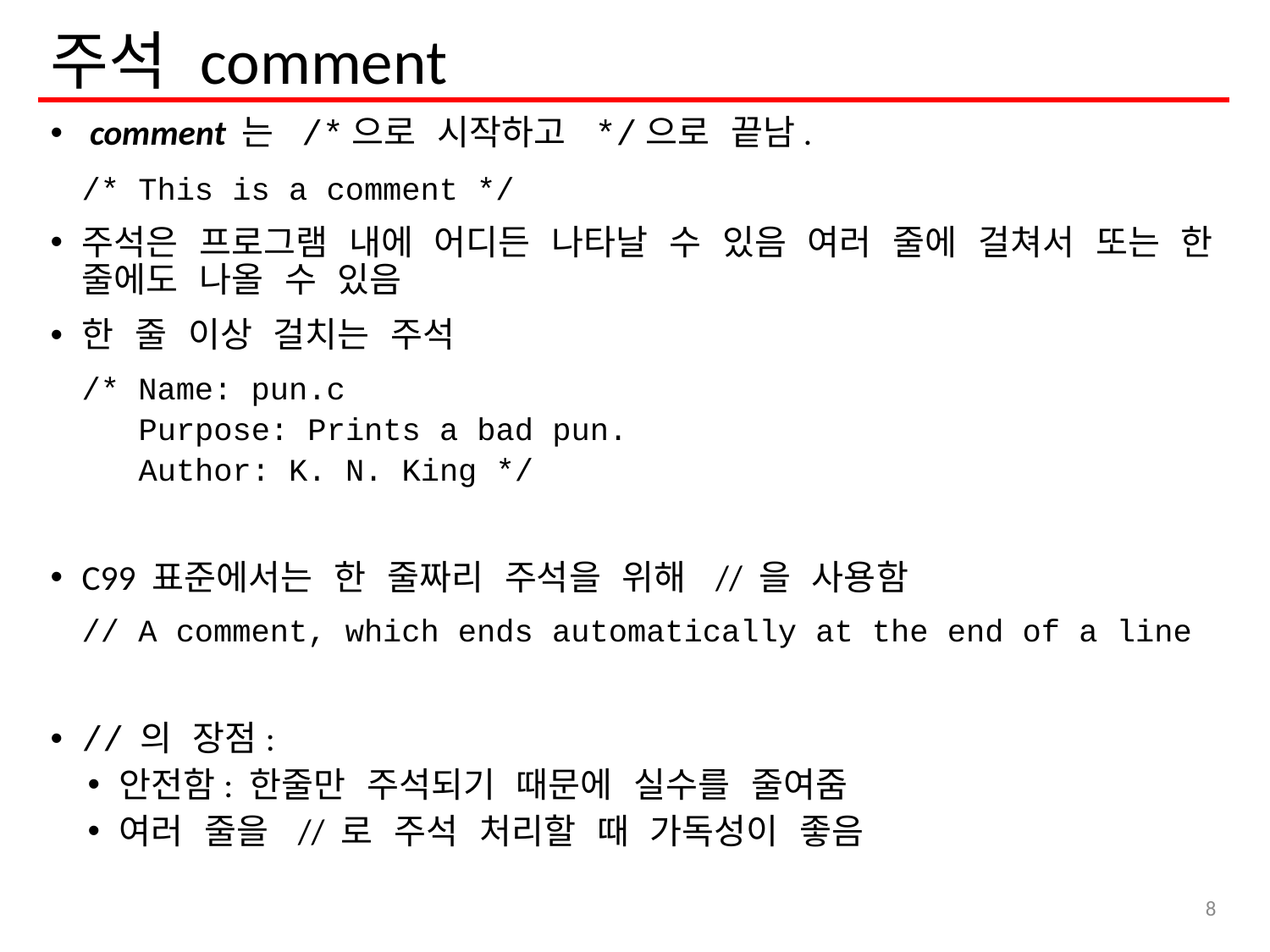

# 주석 comment
 comment 는  /*으로 시작하고 */으로 끝남.
	/* This is a comment */
주석은 프로그램 내에 어디든 나타날 수 있음 여러 줄에 걸쳐서 또는 한 줄에도 나올 수 있음
한 줄 이상 걸치는 주석
	/* Name: pun.c
	   Purpose: Prints a bad pun.
	   Author: K. N. King */

C99 표준에서는 한 줄짜리 주석을 위해 // 을 사용함
	// A comment, which ends automatically at the end of a line

// 의 장점:
안전함: 한줄만 주석되기 때문에 실수를 줄여줌
여러 줄을 // 로 주석 처리할 때 가독성이 좋음
8